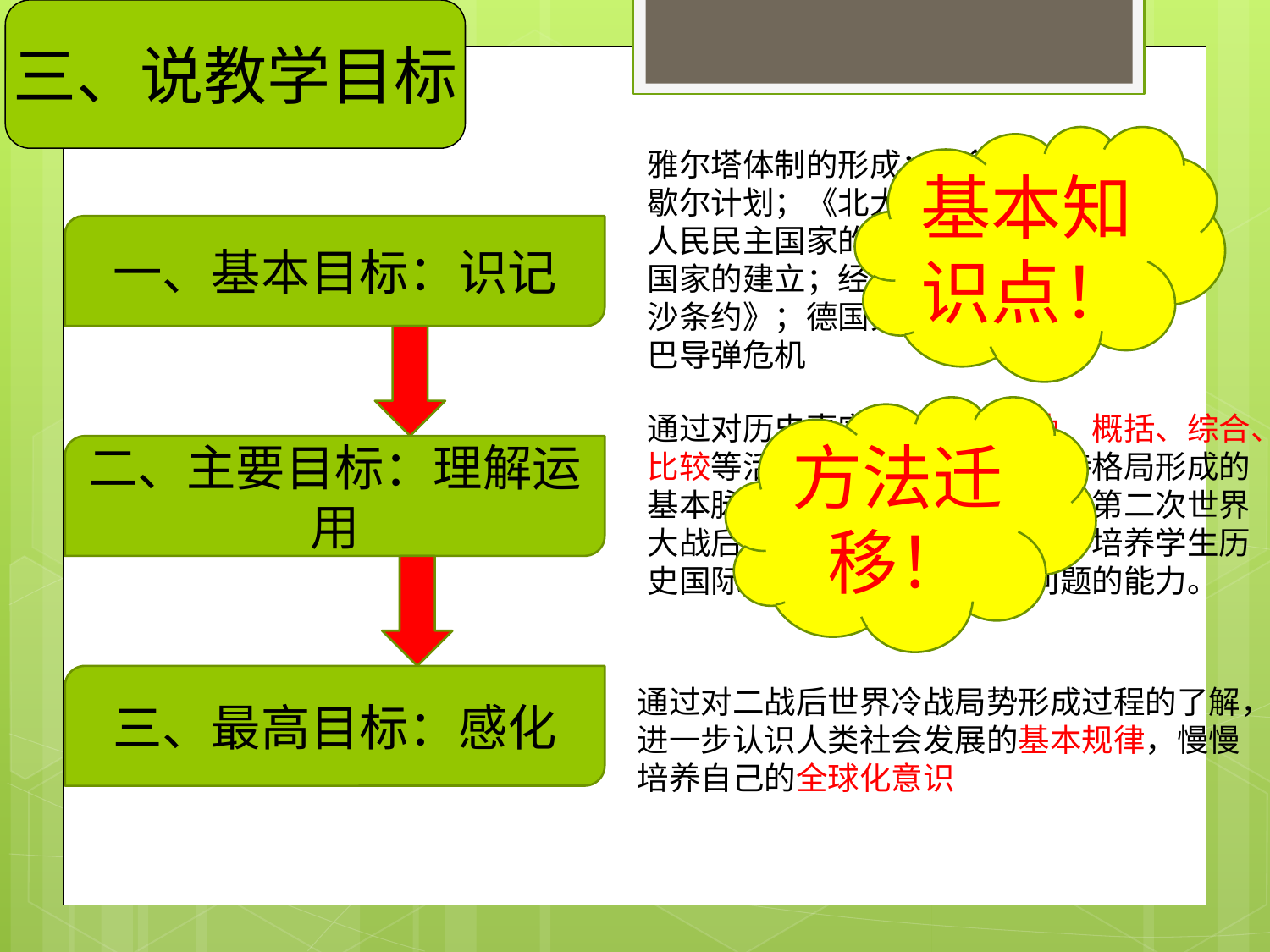

三、说教学目标
基本知识点！
雅尔塔体制的形成；杜鲁门主义；马歇尔计划；《北大西洋公约》；东欧人民民主国家的建立；亚洲人民民主国家的建立；经济互助委员会；《华沙条约》；德国分裂；朝鲜分裂；古巴导弹危机
#
一、基本目标：识记

方法迁移！
通过对历史事实的分析、归纳、概括、综合、比较等活动，了解美苏两极对峙格局形成的基本脉络，认识美苏“冷战”对第二次世界大战后国际关系发展的影响。并培养学生历史国际思维和解决现实国际问题的能力。
二、主要目标：理解运用

三、最高目标：感化
通过对二战后世界冷战局势形成过程的了解，进一步认识人类社会发展的基本规律，慢慢培养自己的全球化意识